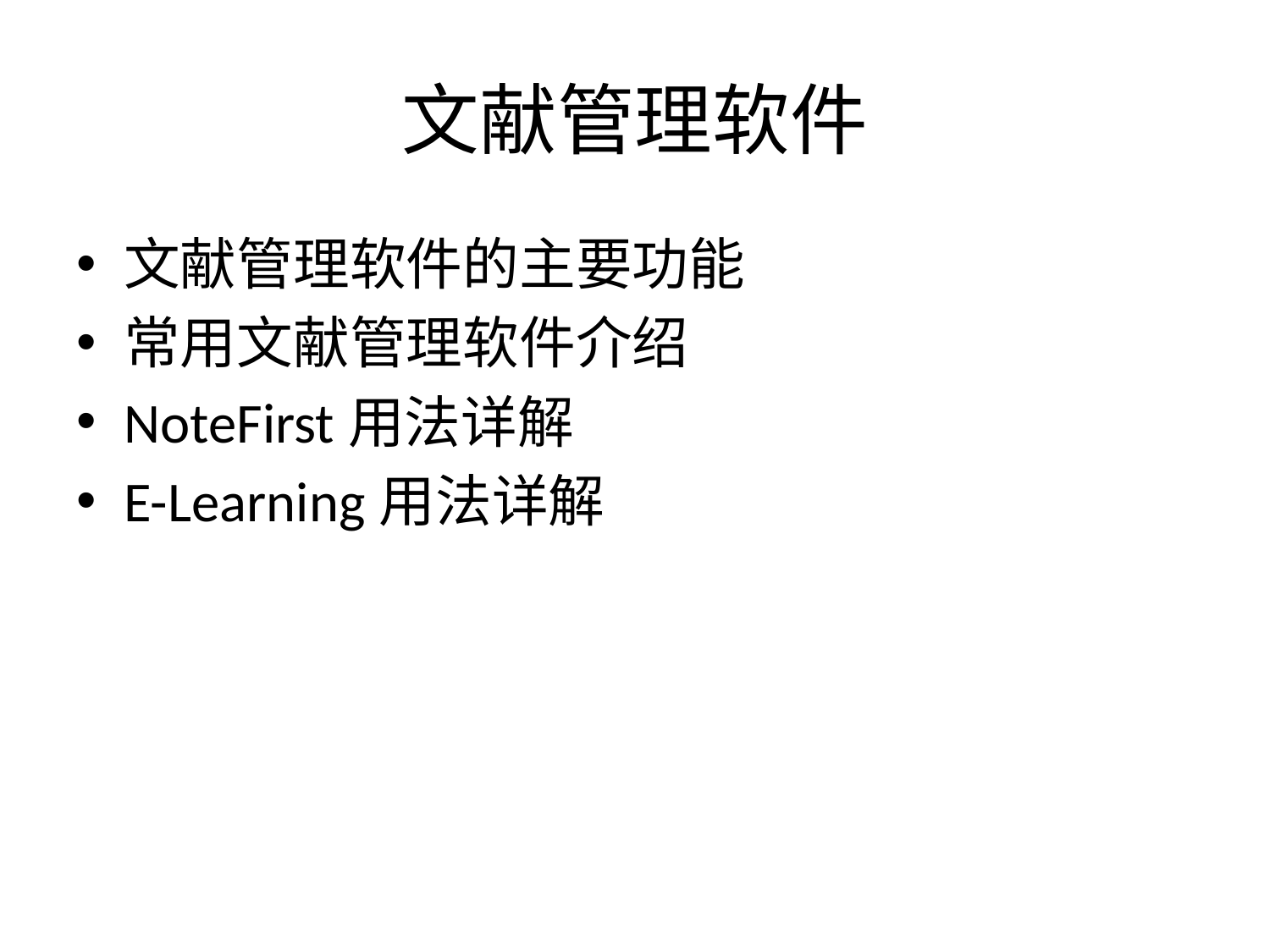

# 文献管理软件
文献管理软件的主要功能
常用文献管理软件介绍
NoteFirst用法详解
E-Learning用法详解